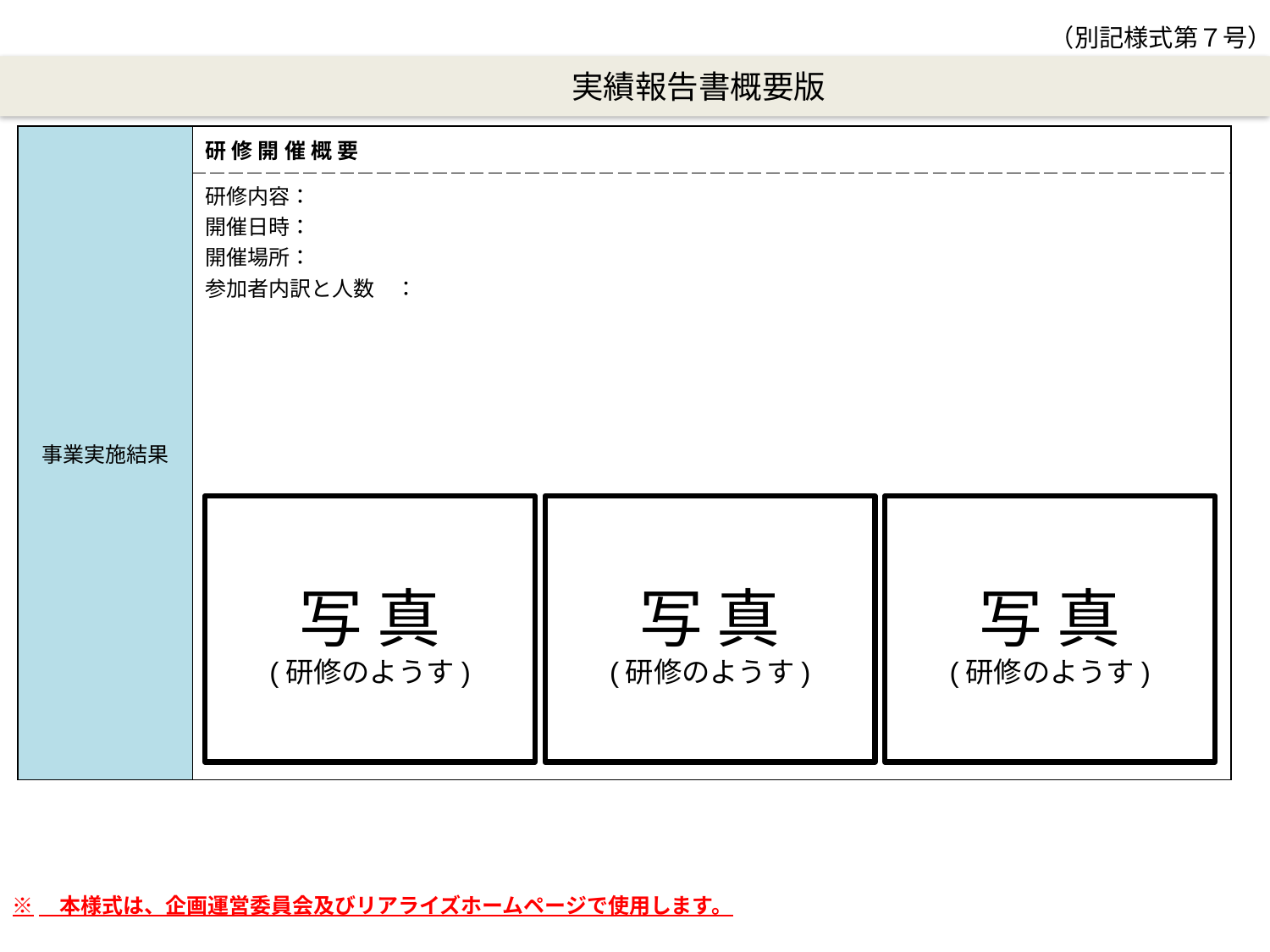

（別記様式第７号）
　　　　実績報告書概要版
| 事業実施結果 | 研修開催概要 |
| --- | --- |
|  | 研修内容： 開催日時： 開催場所： 参加者内訳と人数　： |

写 真
(研修のようす)

写 真
(研修のようす)

写 真
(研修のようす)

※　本様式は、企画運営委員会及びリアライズホームページで使用します。